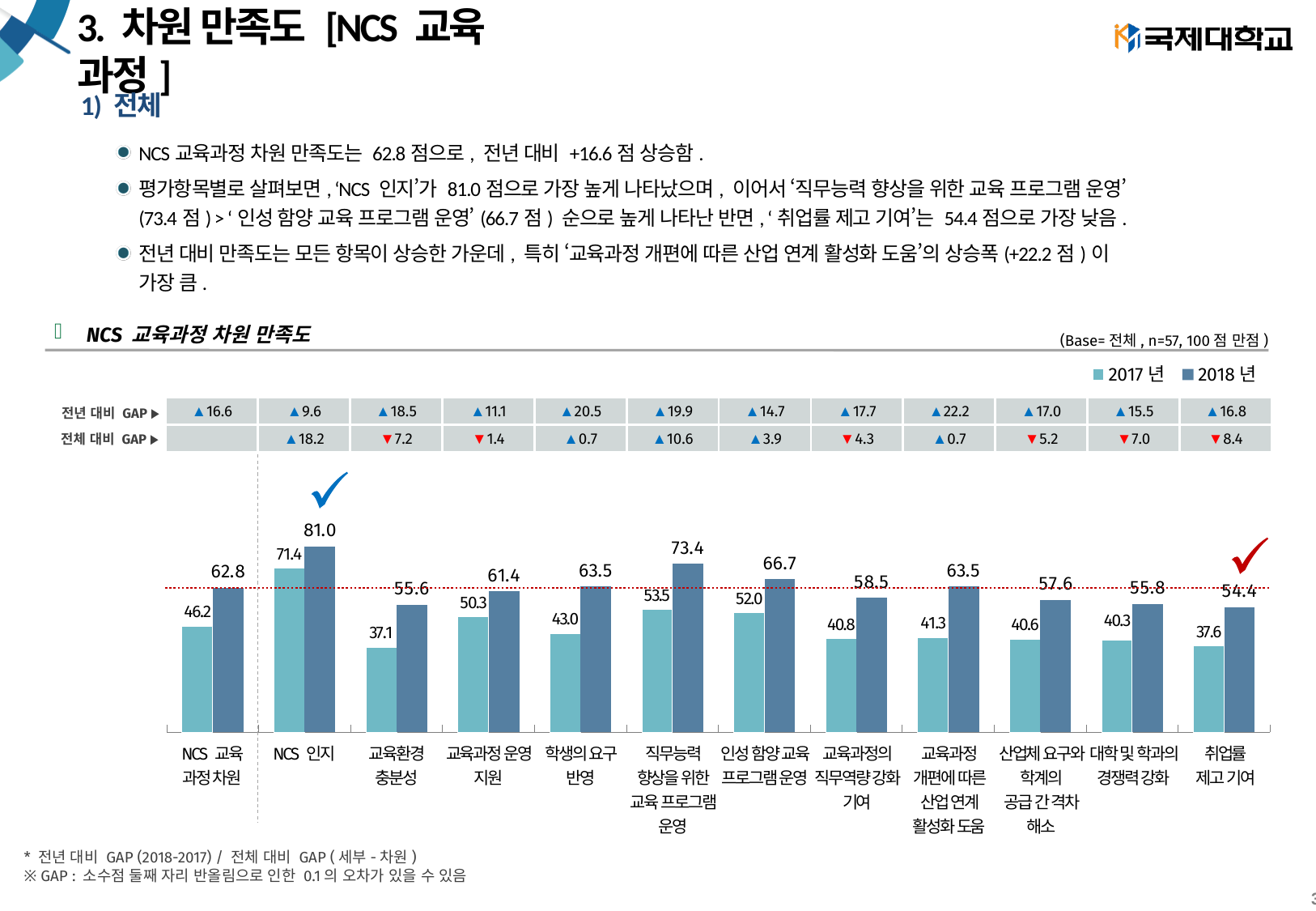

# 3. 차원 만족도 [NCS 교육 과정]
1) 전체
NCS교육과정 차원 만족도는 62.8점으로, 전년 대비 +16.6점 상승함.
평가항목별로 살펴보면, ‘NCS 인지’가 81.0점으로 가장 높게 나타났으며, 이어서 ‘직무능력 향상을 위한 교육 프로그램 운영’
(73.4점) > ‘인성 함양 교육 프로그램 운영’(66.7점) 순으로 높게 나타난 반면, ‘취업률 제고 기여’는 54.4점으로 가장 낮음.
전년 대비 만족도는 모든 항목이 상승한 가운데, 특히 ‘교육과정 개편에 따른 산업 연계 활성화 도움’의 상승폭(+22.2점)이
가장 큼.
NCS 교육과정 차원 만족도
(Base=전체, n=57, 100점 만점)

### Chart

| Category | 2017년 | 2018년 |
|---|---|---|
| NCS 교육 과정 차원 | 46.15793758480325 | 62.83891547036682 |
| NCS 인지 | 71.38955223880596 | 80.9941520468421 |
| 교육환경 충분성 | 37.067164179104466 | 55.555555555614035 |
| 교육과정 운영 지원 | 50.25223880597014 | 61.40350877192982 |
| 학생의 요구 반영 | 43.0358208955224 | 63.450292397719295 |
| 직무능력 향상을 위한 교육 프로그램 운영 | 53.48358208955223 | 73.39181286543861 |
| 인성 함양 교육 프로그램 운영 | 51.99402985074626 | 66.66666666631579 |
| 교육과정의 직무역량 강화 기여 | 40.7955223880597 | 58.47953216368423 |
| 교육과정 개편에 따른 산업 연계 활성화 도움 | 41.2955223880597 | 63.450292397193 |
| 산업체 요구와 학계의 공급 간 격차 해소 | 40.552238805970156 | 57.60233918070176 |
| 대학 및 학과의 경쟁력 강화 | 40.29999999999999 | 55.84795321631579 |
| 취업률 제고 기여 | 37.571641791044776 | 54.38596491228072 |
| ▲16.6 | ▲9.6 | ▲18.5 | ▲11.1 | ▲20.5 | ▲19.9 | ▲14.7 | ▲17.7 | ▲22.2 | ▲17.0 | ▲15.5 | ▲16.8 |
| --- | --- | --- | --- | --- | --- | --- | --- | --- | --- | --- | --- |
|  | ▲18.2 | ▼7.2 | ▼1.4 | ▲0.7 | ▲10.6 | ▲3.9 | ▼4.3 | ▲0.7 | ▼5.2 | ▼7.0 | ▼8.4 |
전년 대비 GAP ▶
전체 대비 GAP ▶

| NCS 교육 과정 차원 | NCS 인지 | 교육환경 충분성 | 교육과정 운영 지원 | 학생의 요구 반영 | 직무능력 향상을 위한 교육 프로그램 운영 | 인성 함양 교육 프로그램 운영 | 교육과정의 직무역량 강화 기여 | 교육과정 개편에 따른 산업 연계 활성화 도움 | 산업체 요구와 학계의 공급 간 격차 해소 | 대학 및 학과의 경쟁력 강화 | 취업률 제고 기여 |
| --- | --- | --- | --- | --- | --- | --- | --- | --- | --- | --- | --- |
* 전년 대비 GAP (2018-2017) / 전체 대비 GAP (세부-차원)
※ GAP : 소수점 둘째 자리 반올림으로 인한 0.1의 오차가 있을 수 있음